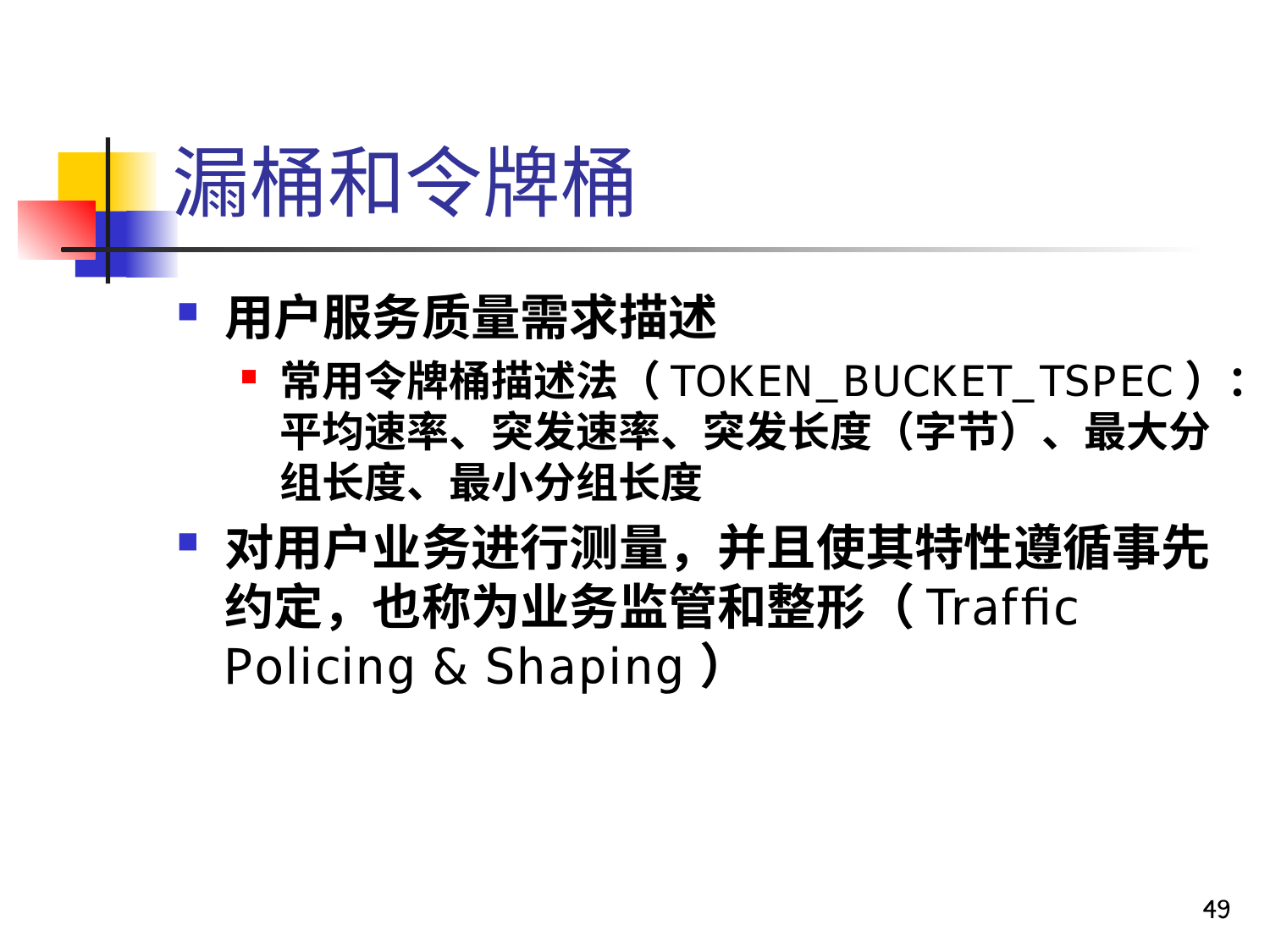

# 漏桶和令牌桶
用户服务质量需求描述
常用令牌桶描述法（TOKEN_BUCKET_TSPEC）：平均速率、突发速率、突发长度（字节）、最大分组长度、最小分组长度
对用户业务进行测量，并且使其特性遵循事先约定，也称为业务监管和整形（Traffic Policing & Shaping）
49